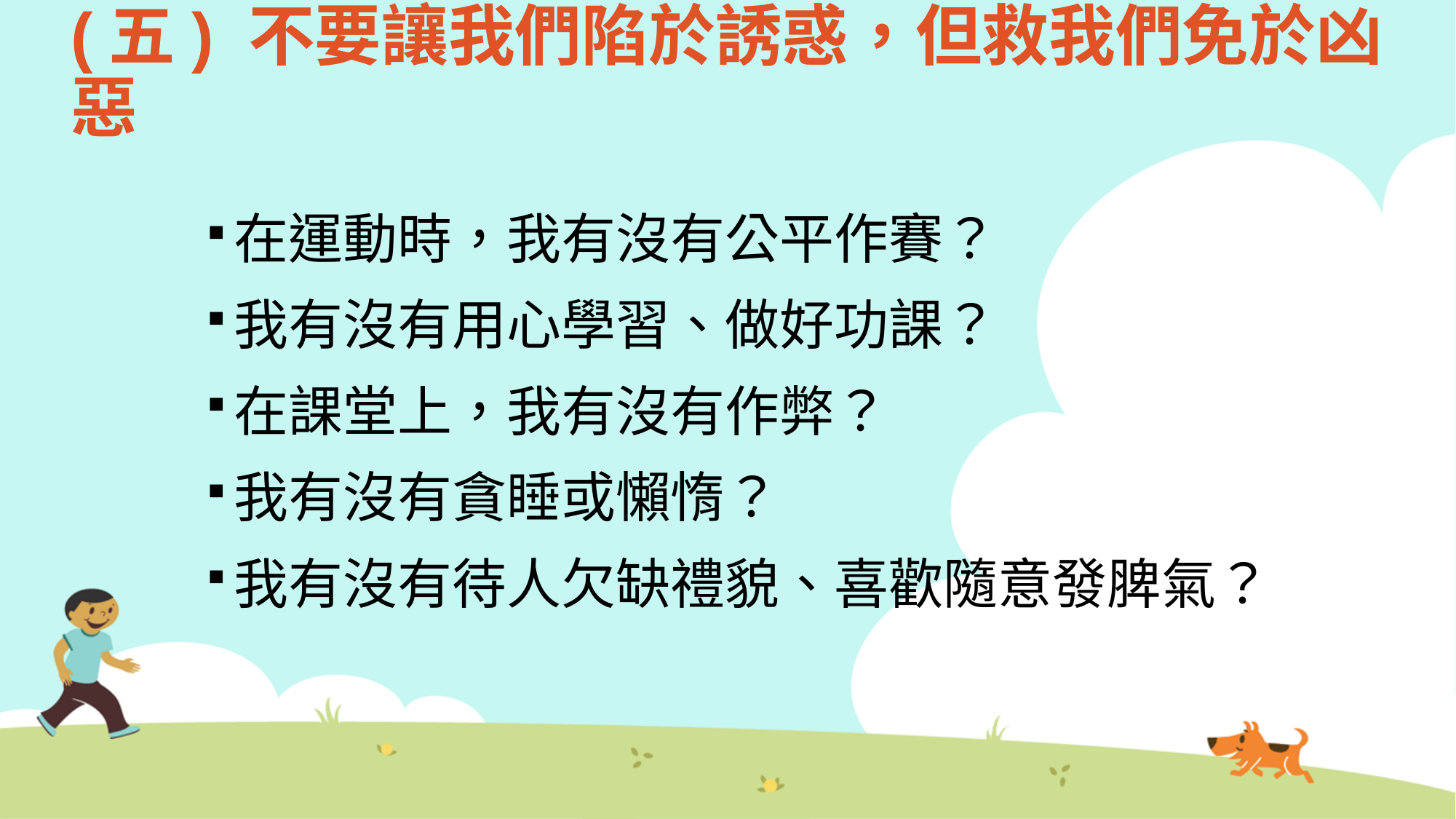

# (五) 不要讓我們陷於誘惑，但救我們免於凶惡
在運動時，我有沒有公平作賽？
我有沒有用心學習、做好功課？
在課堂上，我有沒有作弊？
我有沒有貪睡或懶惰？
我有沒有待人欠缺禮貌、喜歡隨意發脾氣？